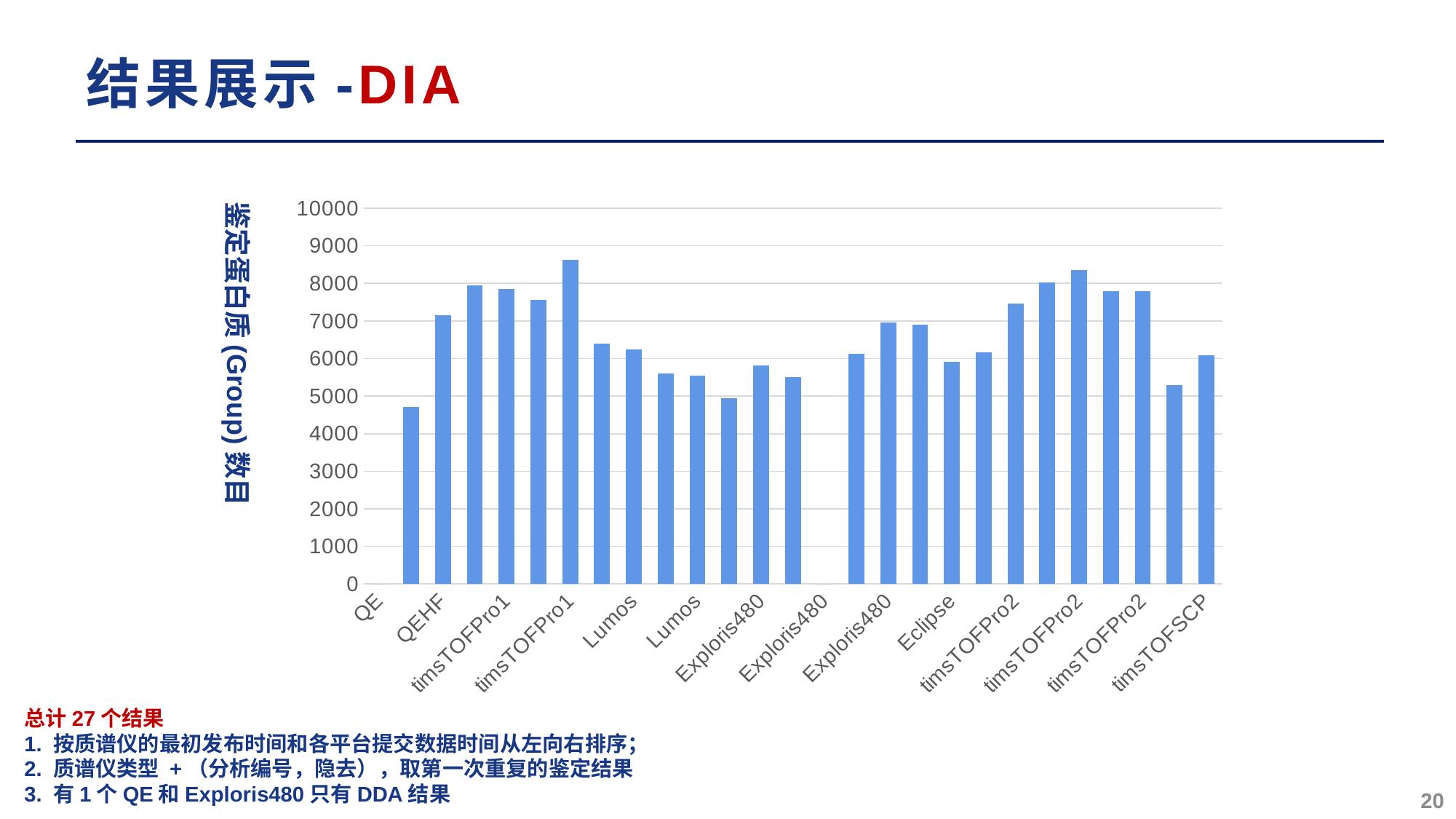

# 结果展示-DIA
鉴定蛋白质(Group)数目

### Chart

| Category |  |
|---|---|
| QE | 0.0 |
| QEPlus | 4717.0 |
| QEHF | 7143.0 |
| timsTOFPro1 | 7952.0 |
| timsTOFPro1 | 7848.0 |
| timsTOFPro1 | 7563.0 |
| timsTOFPro1 | 8615.0 |
| QEHFX | 6396.0 |
| Lumos | 6240.0 |
| Lumos | 5607.0 |
| Lumos | 5549.0 |
| Lumos | 4952.0 |
| Exploris480 | 5816.0 |
| Exploris480 | 5510.0 |
| Exploris480 | 0.0 |
| Exploris480 | 6121.0 |
| Exploris480 | 6963.0 |
| Eclipse | 6891.0 |
| Eclipse | 5917.0 |
| Eclipse-FAIMS | 6160.0 |
| timsTOFPro2 | 7455.0 |
| timsTOFPro2 | 8015.0 |
| timsTOFPro2 | 8361.0 |
| timsTOFPro2 | 7791.0 |
| timsTOFPro2 | 7793.0 |
| timsTOFSCP | 5292.0 |
| timsTOFSCP | 6091.0 |
总计27个结果
1. 按质谱仪的最初发布时间和各平台提交数据时间从左向右排序；
2. 质谱仪类型 +（分析编号，隐去），取第一次重复的鉴定结果
3. 有1个QE和Exploris480只有DDA结果
20